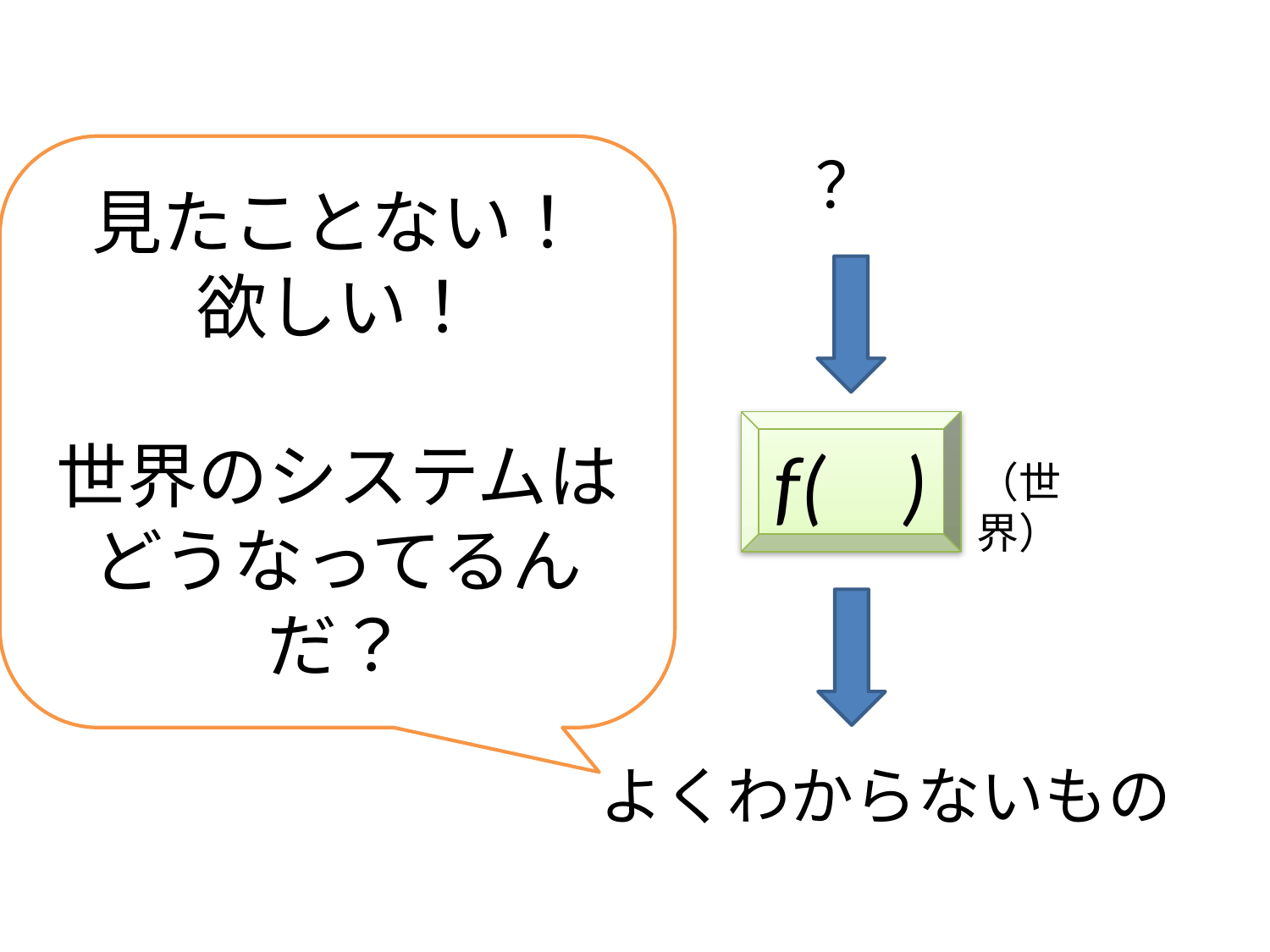

見たことない！
欲しい！

世界のシステムは
どうなってるんだ？
？

f(    )
（世界）

よくわからないもの